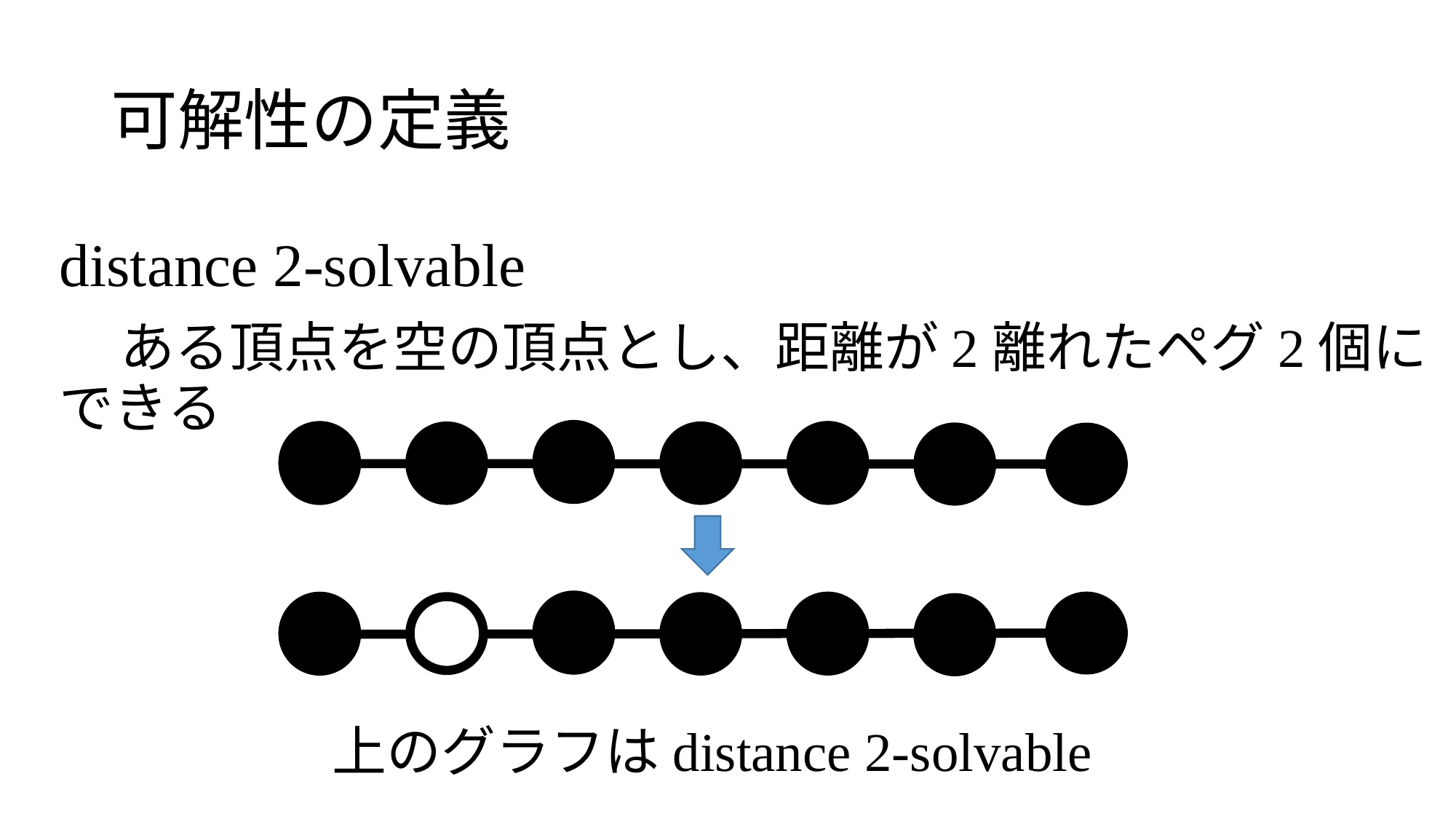

# 可解性の定義
distance 2-solvable
　ある頂点を空の頂点とし、距離が2離れたペグ2個にできる

上のグラフはdistance 2-solvable